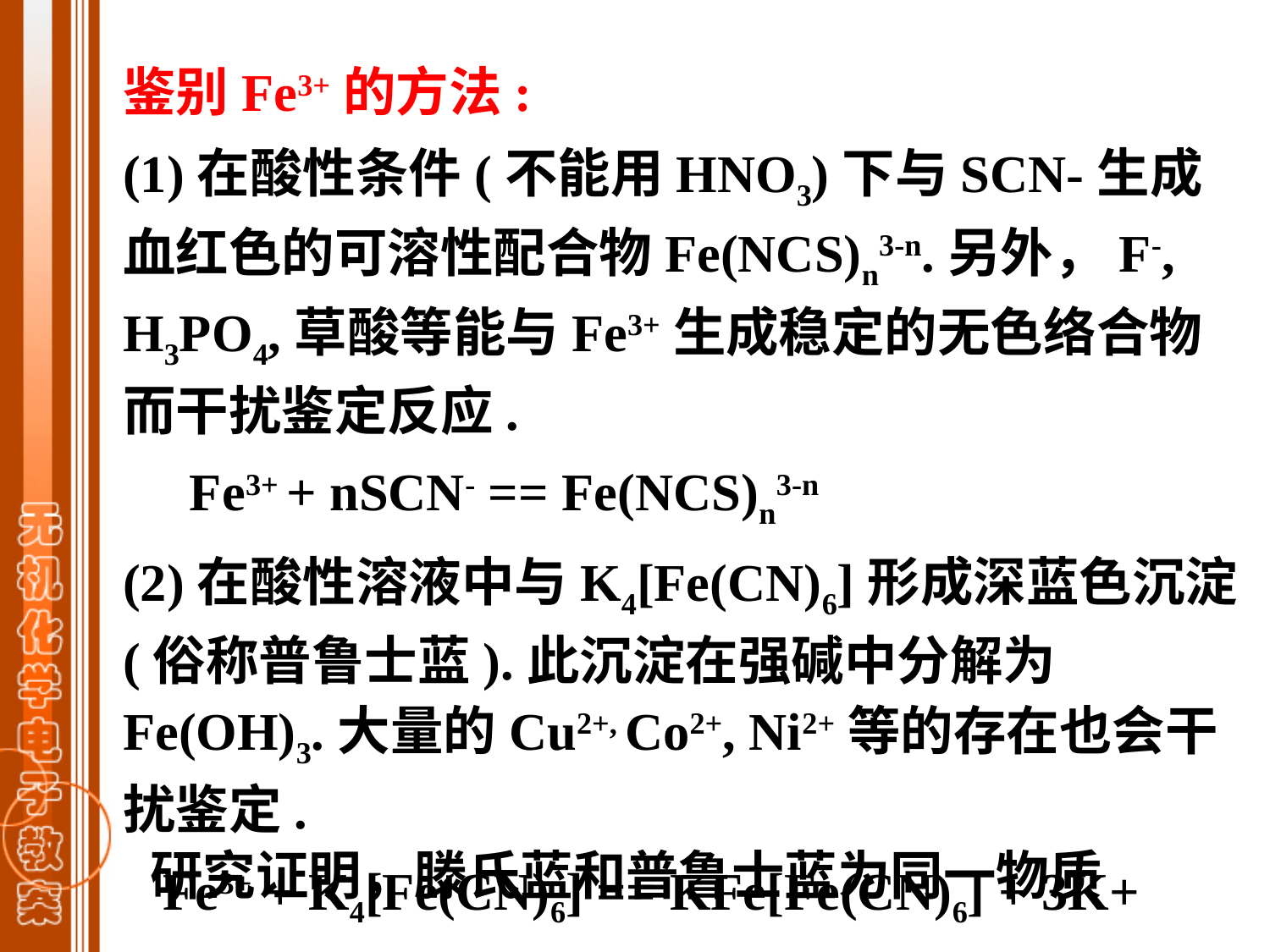

鉴别Fe3+的方法:
(1)在酸性条件(不能用HNO3)下与SCN-生成血红色的可溶性配合物Fe(NCS)n3-n.另外，F-, H3PO4,草酸等能与Fe3+生成稳定的无色络合物而干扰鉴定反应.
     Fe3+ + nSCN- == Fe(NCS)n3-n
(2)在酸性溶液中与K4[Fe(CN)6]形成深蓝色沉淀(俗称普鲁士蓝).此沉淀在强碱中分解为Fe(OH)3.大量的Cu2+, Co2+, Ni2+等的存在也会干扰鉴定.
   Fe3+ + K4[Fe(CN)6] == KFe[Fe(CN)6] + 3K+
研究证明，滕氏蓝和普鲁士蓝为同一物质
168